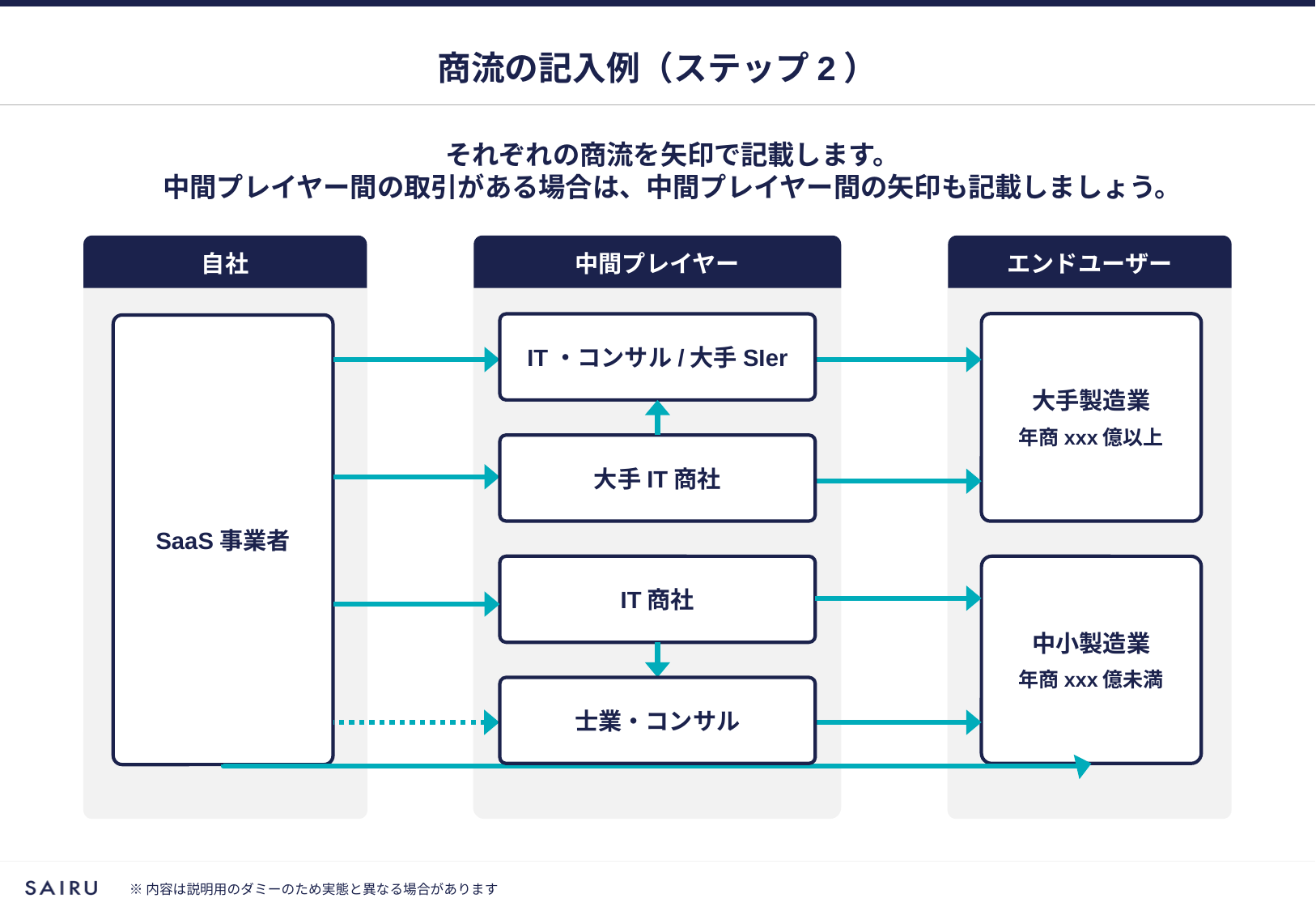

# 商流の記入例（ステップ2）
それぞれの商流を矢印で記載します。
中間プレイヤー間の取引がある場合は、中間プレイヤー間の矢印も記載しましょう。

自社
中間プレイヤー
エンドユーザー
大手製造業
年商xxx億以上
IT・コンサル/大手SIer
SaaS事業者
大手IT商社
IT商社
中小製造業
年商xxx億未満
士業・コンサル
※内容は説明用のダミーのため実態と異なる場合があります